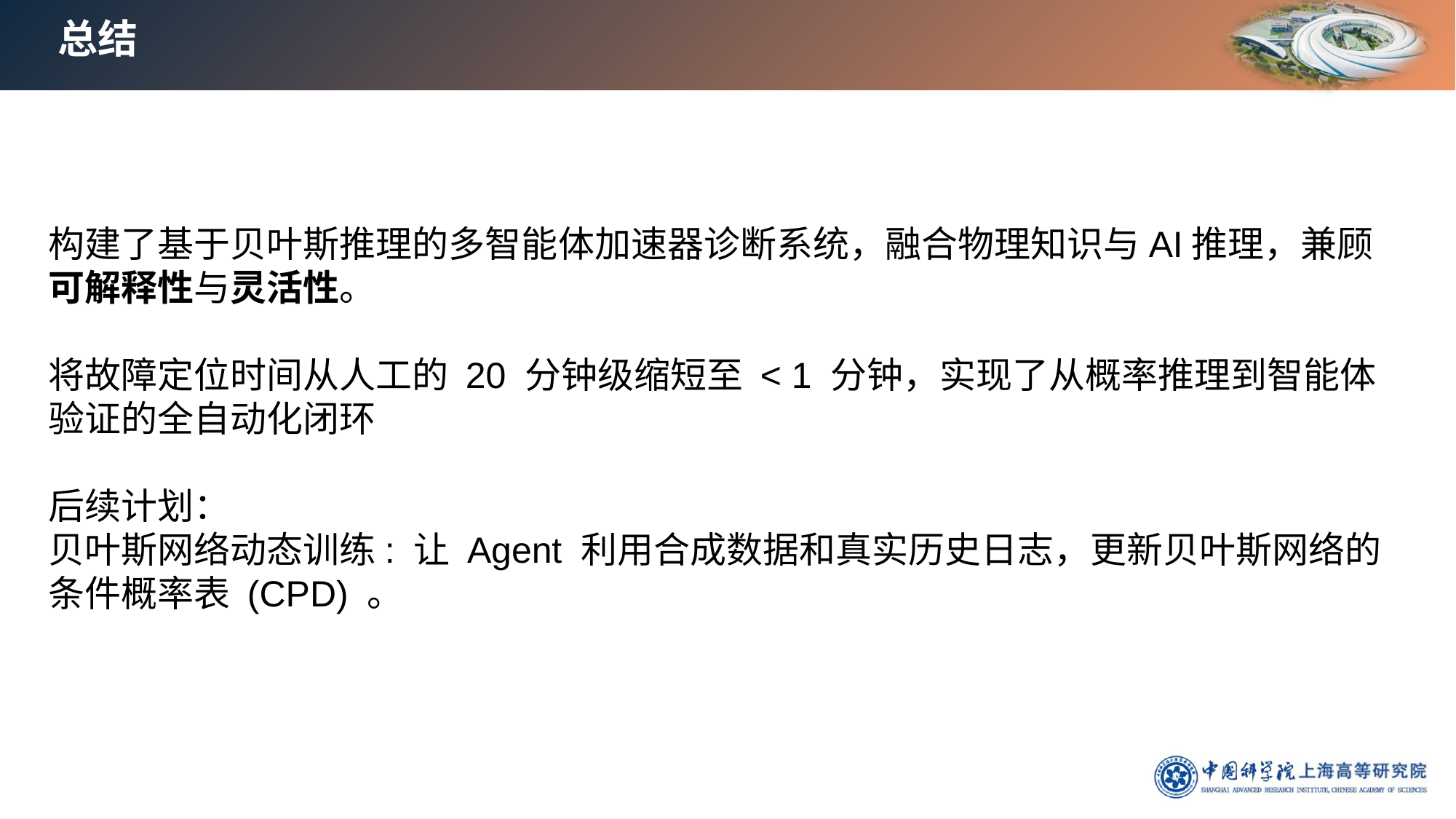

# 总结

构建了基于贝叶斯推理的多智能体加速器诊断系统，融合物理知识与AI推理，兼顾可解释性与灵活性。

将故障定位时间从人工的 20 分钟级缩短至 < 1 分钟，实现了从概率推理到智能体验证的全自动化闭环

后续计划：
贝叶斯网络动态训练: 让 Agent 利用合成数据和真实历史日志，更新贝叶斯网络的条件概率表 (CPD) 。